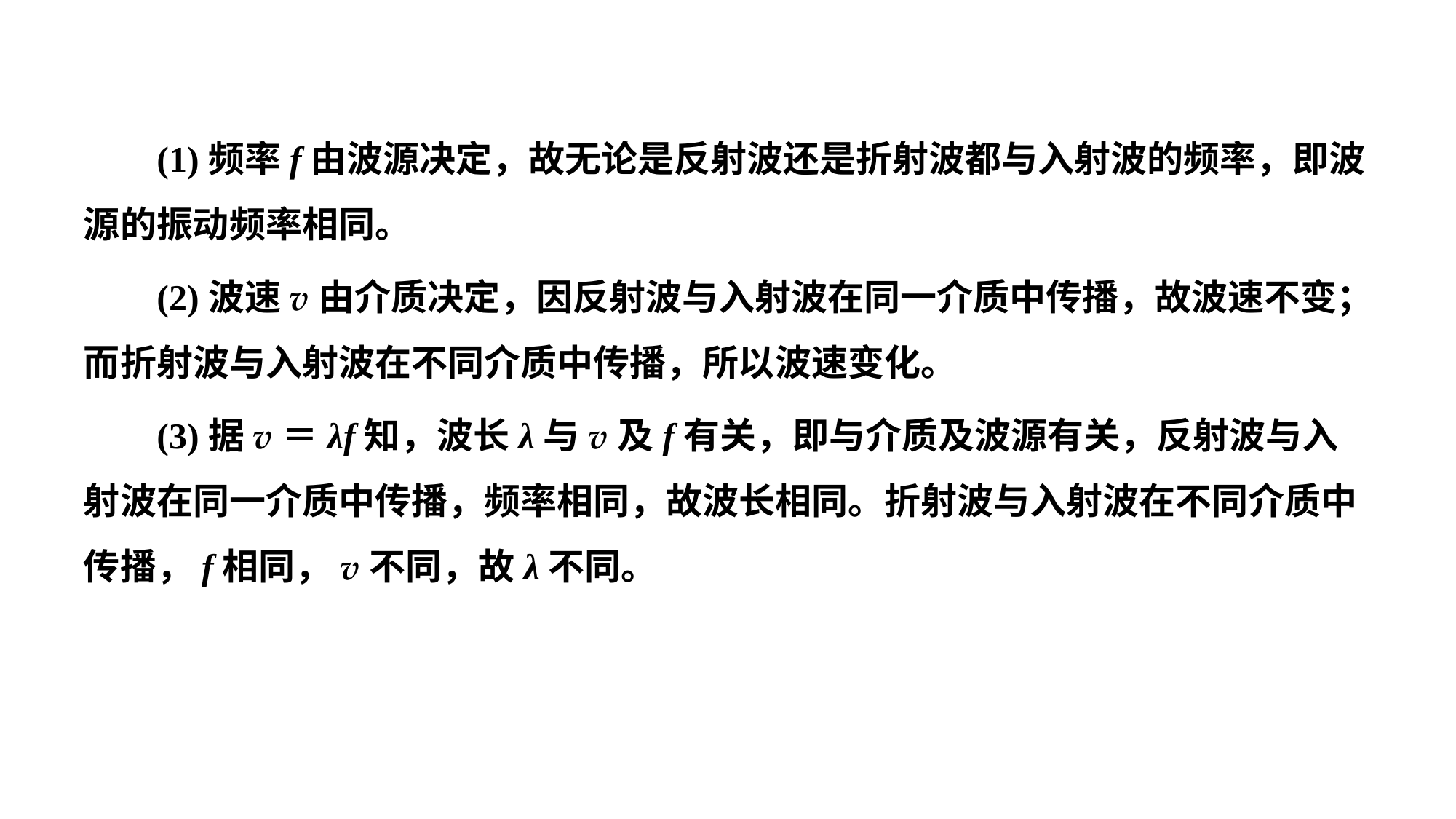

(1)频率f由波源决定，故无论是反射波还是折射波都与入射波的频率，即波源的振动频率相同。
(2)波速v由介质决定，因反射波与入射波在同一介质中传播，故波速不变；而折射波与入射波在不同介质中传播，所以波速变化。
(3)据v＝λf知，波长λ与v及f有关，即与介质及波源有关，反射波与入射波在同一介质中传播，频率相同，故波长相同。折射波与入射波在不同介质中传播，f相同，v不同，故λ不同。